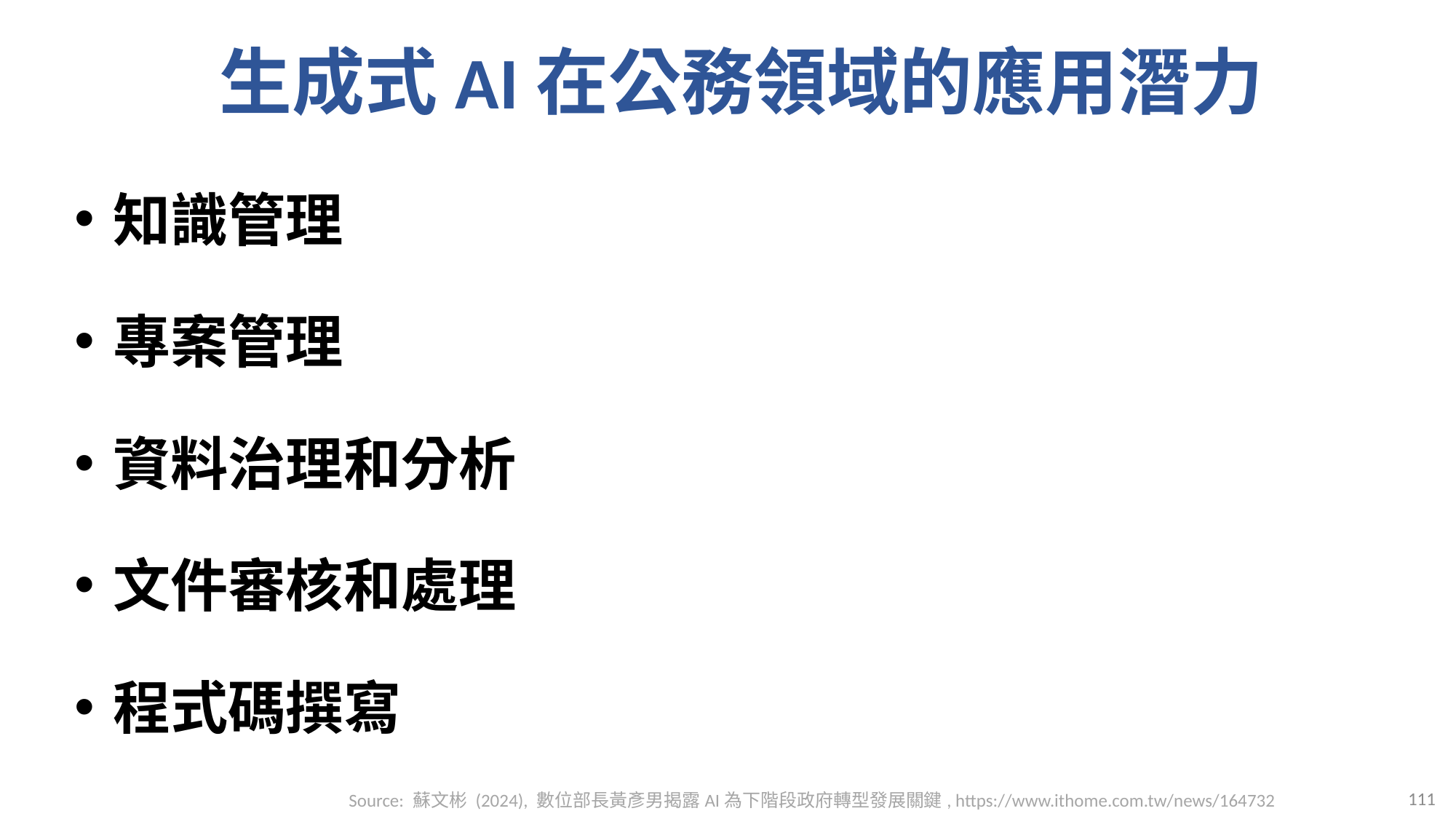

# 生成式AI在公務領域的應用潛力
知識管理
專案管理
資料治理和分析
文件審核和處理
程式碼撰寫
Source: 蘇文彬 (2024), 數位部長黃彥男揭露AI為下階段政府轉型發展關鍵, https://www.ithome.com.tw/news/164732
111